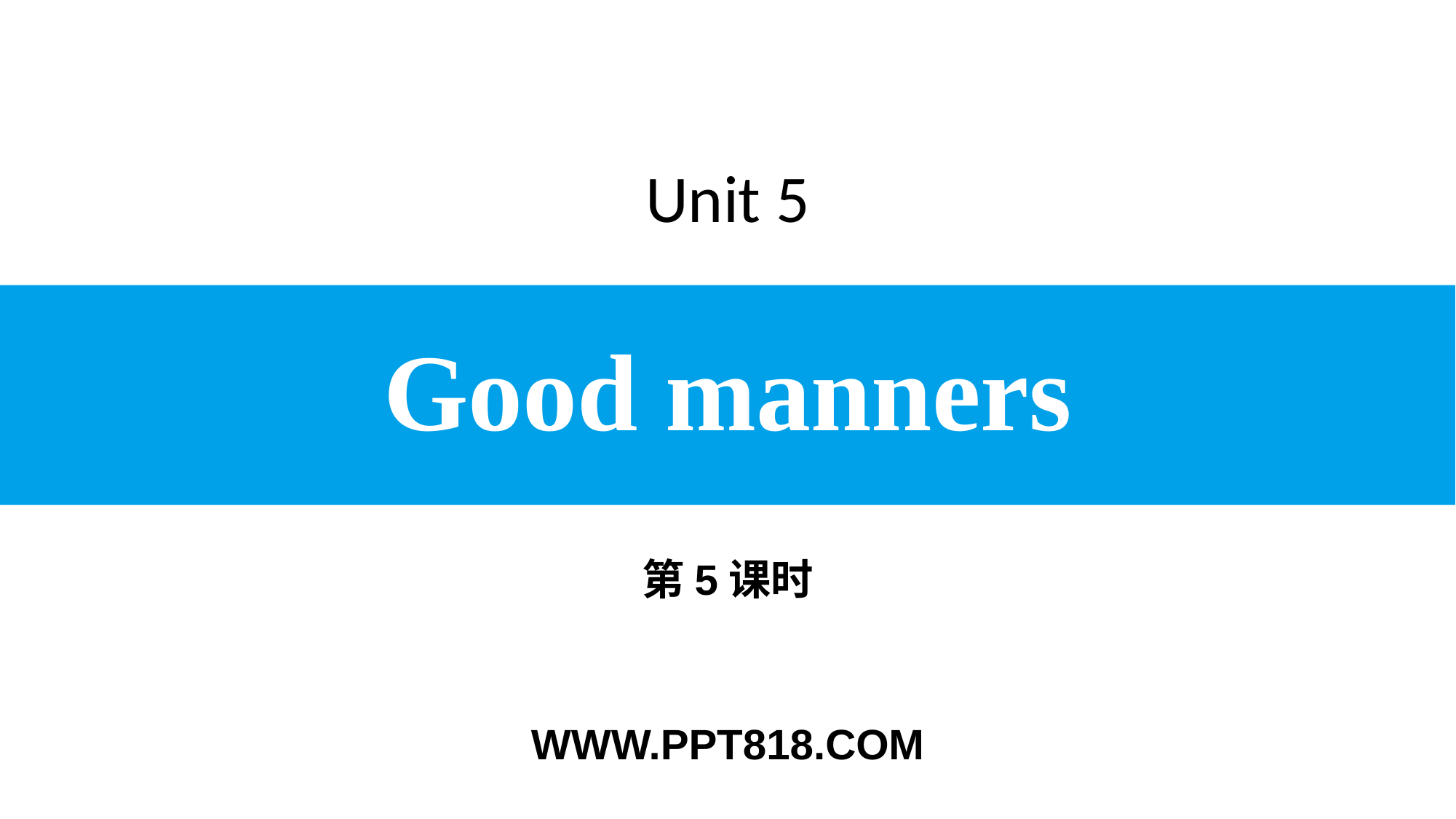

Unit 5
# Good manners
第5课时
WWW.PPT818.COM